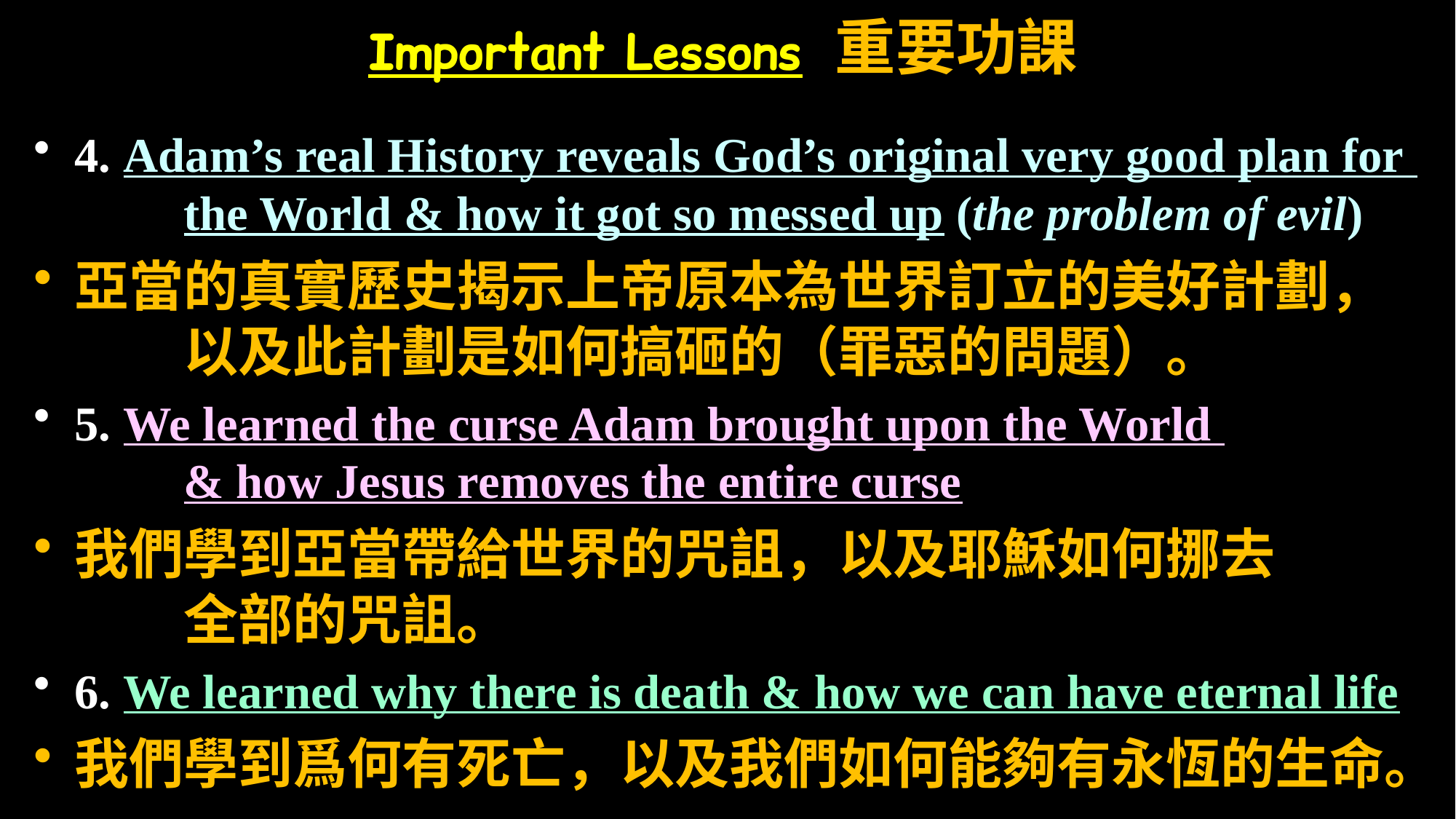

# Important Lessons 重要功課
4. Adam’s real History reveals God’s original very good plan for 	the World & how it got so messed up (the problem of evil)
亞當的真實歷史揭示上帝原本為世界訂立的美好計劃，	以及此計劃是如何搞砸的（罪惡的問題）。
5. We learned the curse Adam brought upon the World 			& how Jesus removes the entire curse
我們學到亞當帶給世界的咒詛，以及耶穌如何挪去		全部的咒詛。
6. We learned why there is death & how we can have eternal life
我們學到爲何有死亡，以及我們如何能夠有永恆的生命。